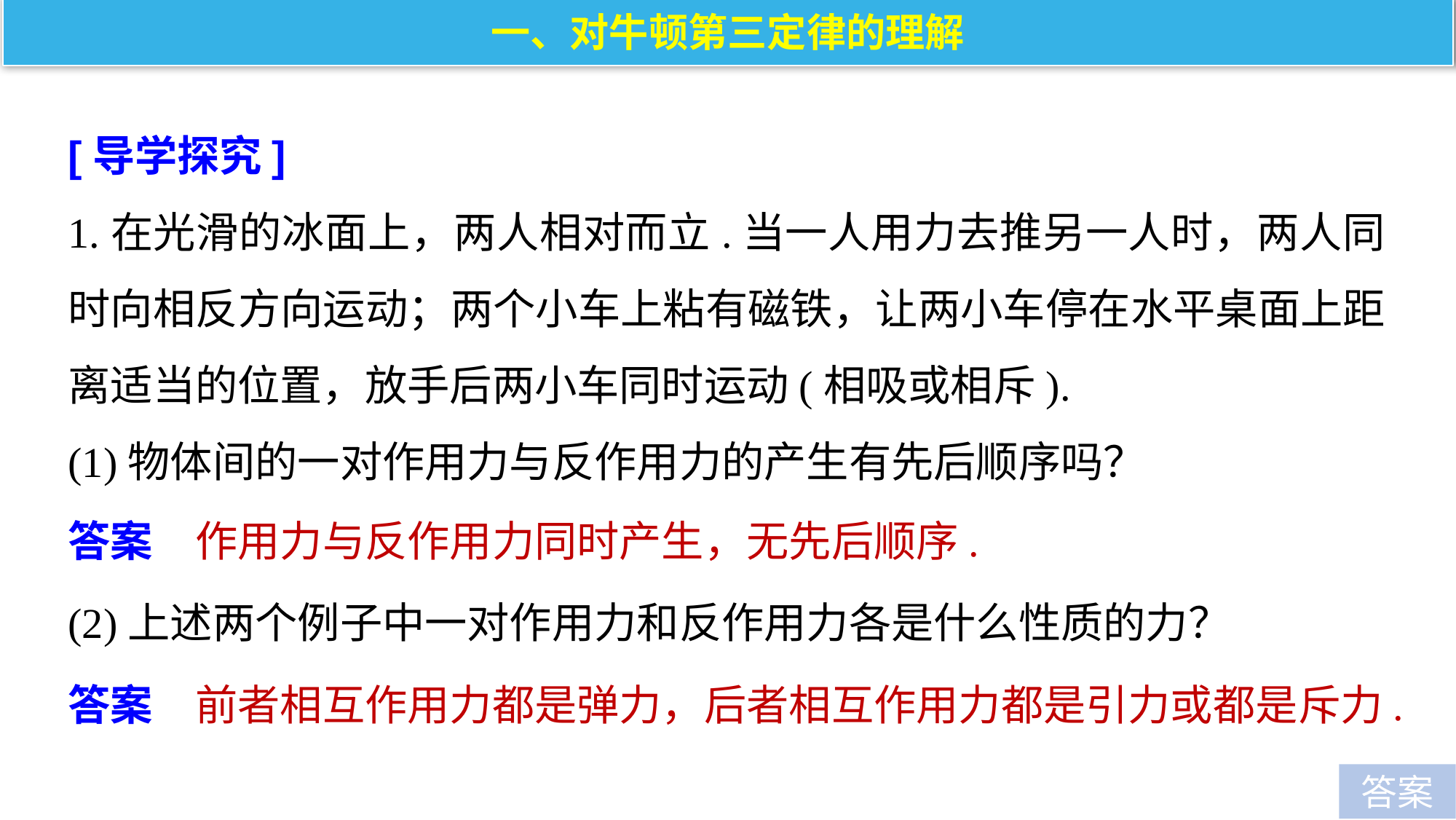

一、对牛顿第三定律的理解
[导学探究]
1.在光滑的冰面上，两人相对而立.当一人用力去推另一人时，两人同时向相反方向运动；两个小车上粘有磁铁，让两小车停在水平桌面上距离适当的位置，放手后两小车同时运动(相吸或相斥).
(1)物体间的一对作用力与反作用力的产生有先后顺序吗？
答案　作用力与反作用力同时产生，无先后顺序.
(2)上述两个例子中一对作用力和反作用力各是什么性质的力？
答案　前者相互作用力都是弹力，后者相互作用力都是引力或都是斥力.
答案